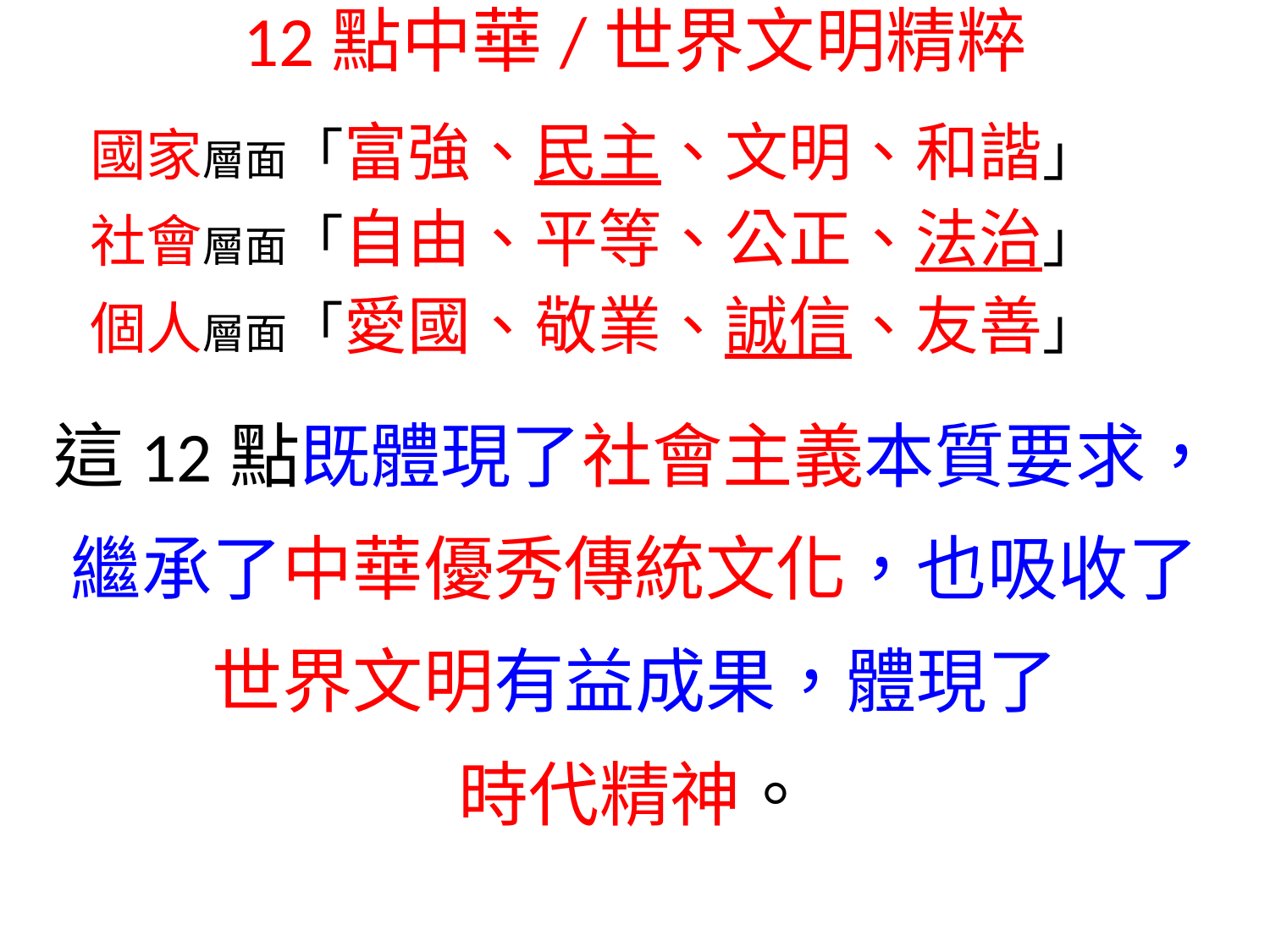

12點中華/世界文明精粹
     國家層面「富強、民主、文明、和諧」
     社會層面「自由、平等、公正、法治」
     個人層面「愛國、敬業、誠信、友善」
這12點既體現了社會主義本質要求，
繼承了中華優秀傳統文化，也吸收了
世界文明有益成果，體現了
時代精神。